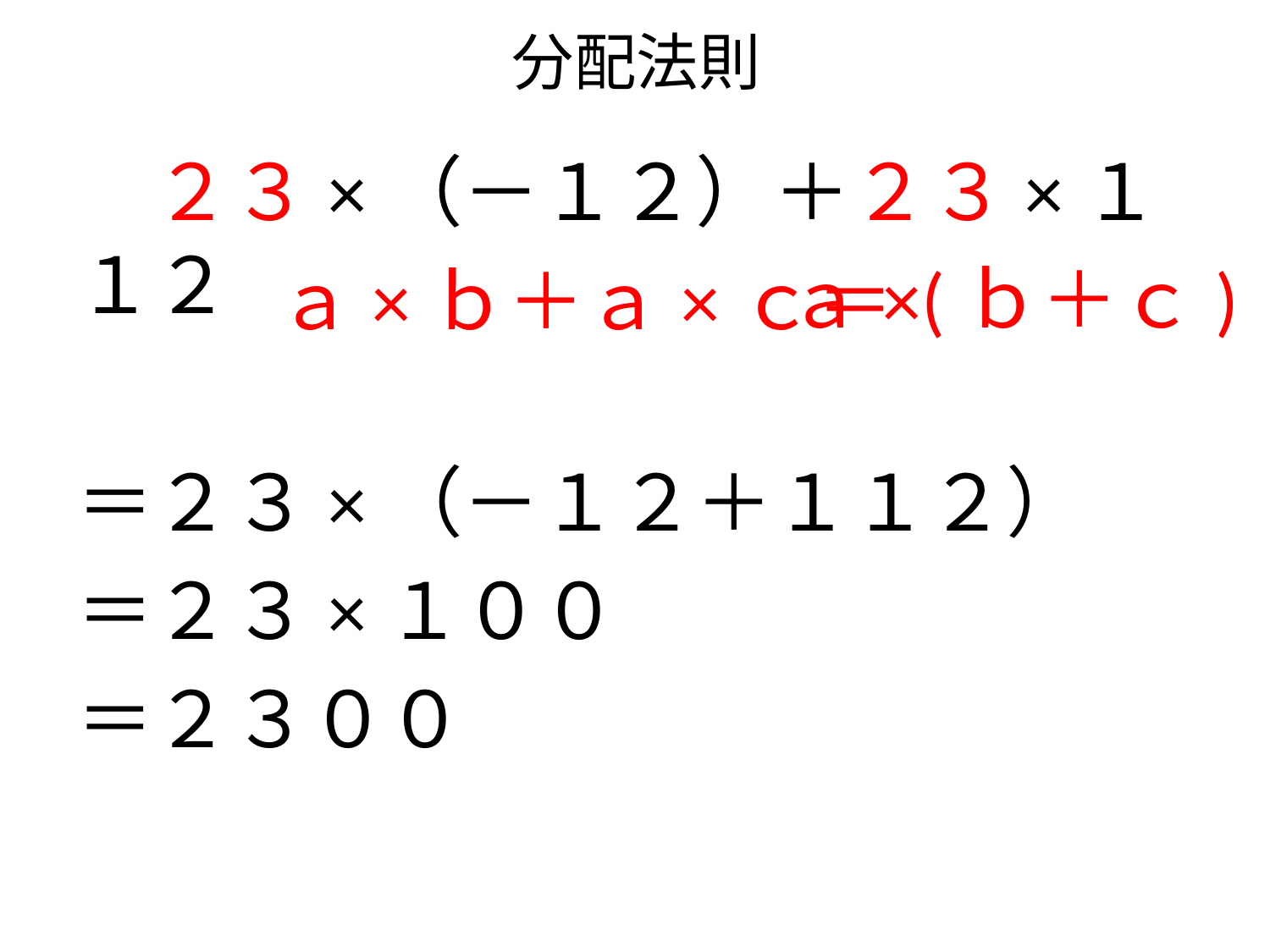

# 分配法則
　２３×（－１２）＋２３×１１２

＝２３×（－１２＋１１２）
＝２３×１００
＝２３００
ａ×(ｂ＋ｃ)
ａ×ｂ＋ａ×ｃ＝